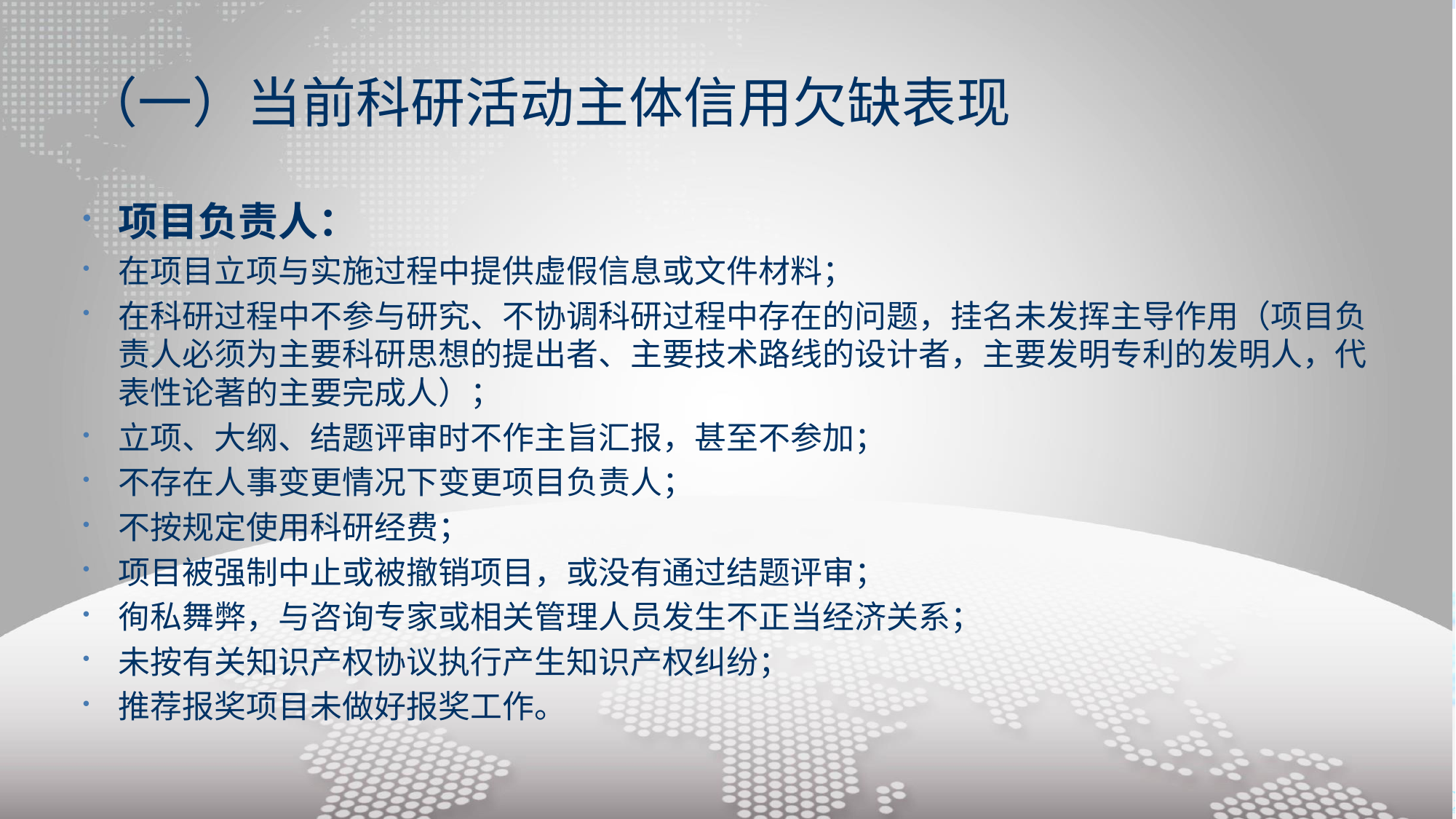

# （一）当前科研活动主体信用欠缺表现
项目负责人：
在项目立项与实施过程中提供虚假信息或文件材料；
在科研过程中不参与研究、不协调科研过程中存在的问题，挂名未发挥主导作用（项目负责人必须为主要科研思想的提出者、主要技术路线的设计者，主要发明专利的发明人，代表性论著的主要完成人）；
立项、大纲、结题评审时不作主旨汇报，甚至不参加；
不存在人事变更情况下变更项目负责人；
不按规定使用科研经费；
项目被强制中止或被撤销项目，或没有通过结题评审；
徇私舞弊，与咨询专家或相关管理人员发生不正当经济关系；
未按有关知识产权协议执行产生知识产权纠纷；
推荐报奖项目未做好报奖工作。